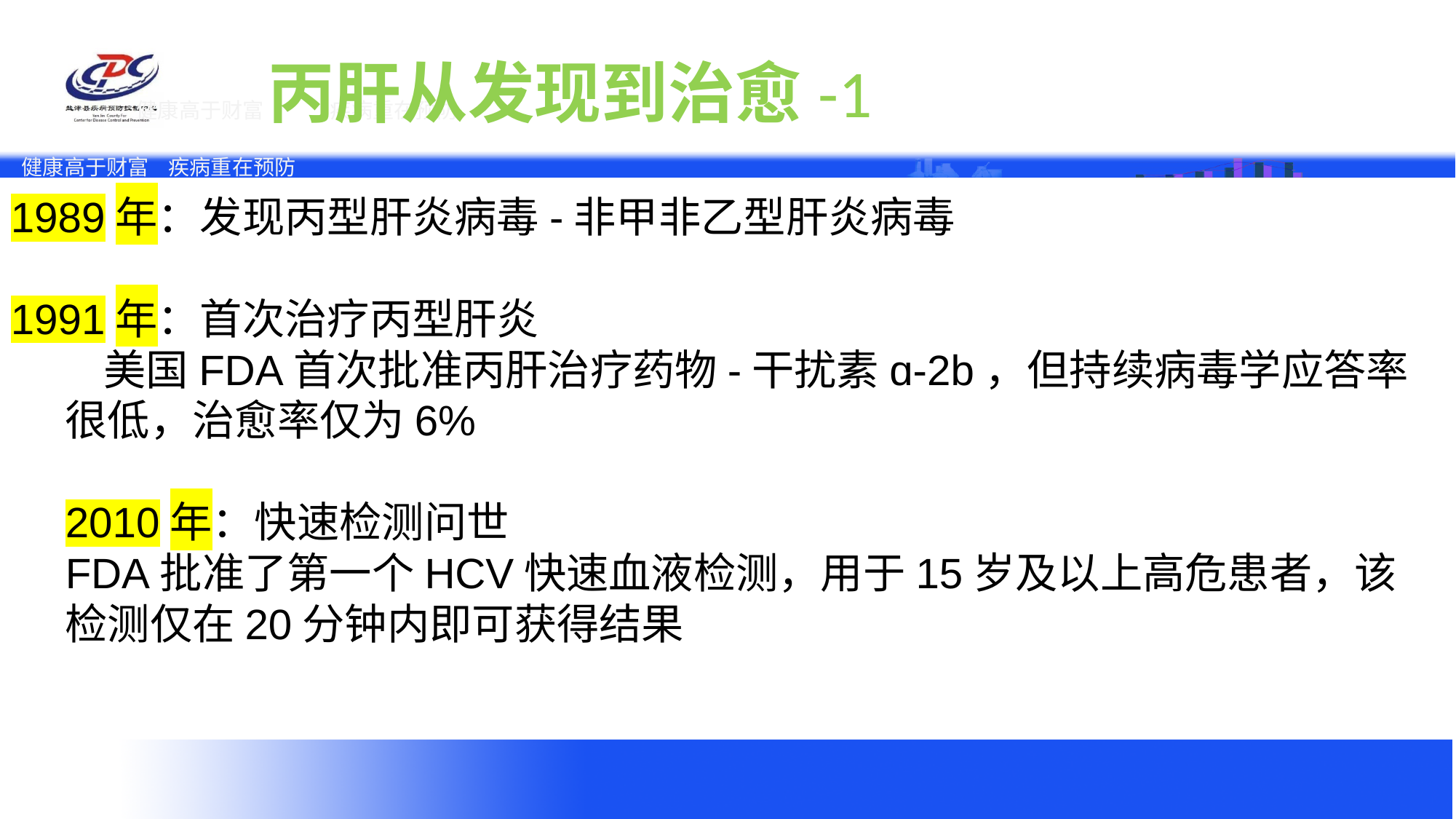

# 丙肝从发现到治愈-1
1989年：发现丙型肝炎病毒-非甲非乙型肝炎病毒

1991年：首次治疗丙型肝炎
   美国FDA首次批准丙肝治疗药物-干扰素ɑ-2b，但持续病毒学应答率很低，治愈率仅为6%

2010年：快速检测问世
FDA批准了第一个HCV快速血液检测，用于15岁及以上高危患者，该检测仅在20分钟内即可获得结果